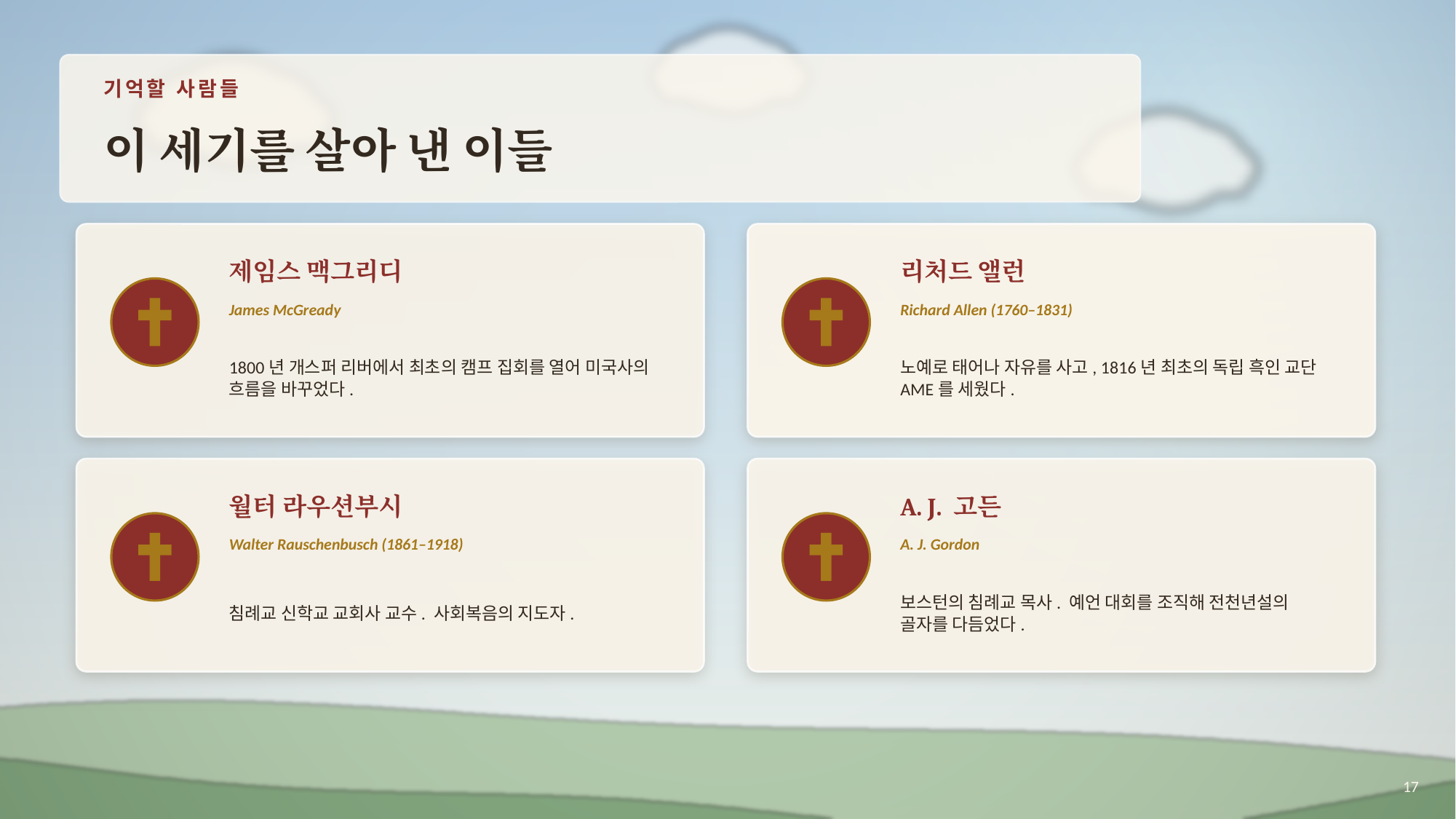

기억할 사람들
이 세기를 살아 낸 이들

제임스 맥그리디
리처드 앨런

James McGready
Richard Allen (1760–1831)

1800년 개스퍼 리버에서 최초의 캠프 집회를 열어 미국사의 흐름을 바꾸었다.
노예로 태어나 자유를 사고, 1816년 최초의 독립 흑인 교단 AME를 세웠다.

월터 라우션부시
A. J. 고든

Walter Rauschenbusch (1861–1918)
A. J. Gordon

침례교 신학교 교회사 교수. 사회복음의 지도자.
보스턴의 침례교 목사. 예언 대회를 조직해 전천년설의 골자를 다듬었다.
17